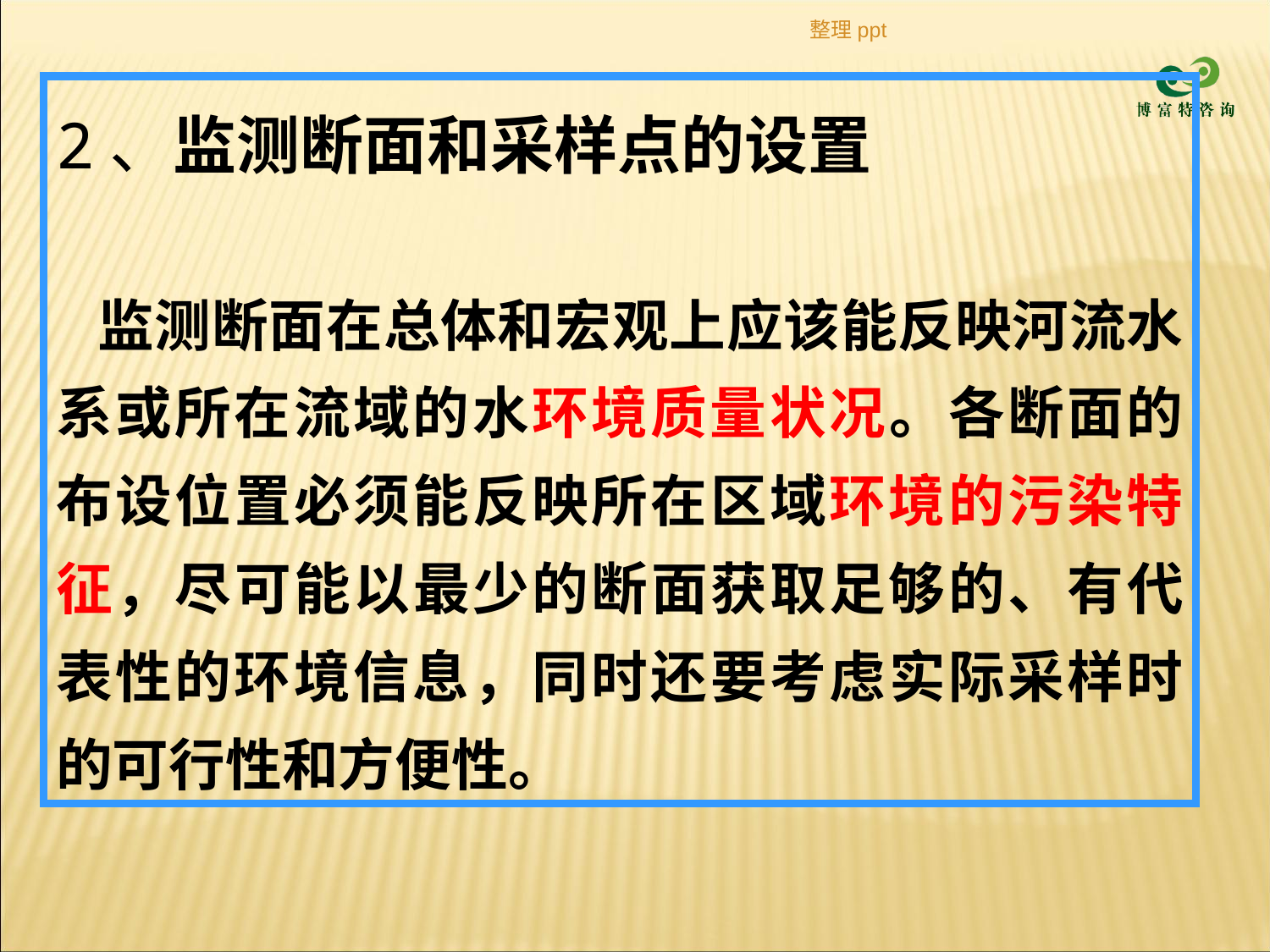

整理ppt
2、监测断面和采样点的设置

  监测断面在总体和宏观上应该能反映河流水系或所在流域的水环境质量状况。各断面的布设位置必须能反映所在区域环境的污染特征，尽可能以最少的断面获取足够的、有代表性的环境信息，同时还要考虑实际采样时的可行性和方便性。
16